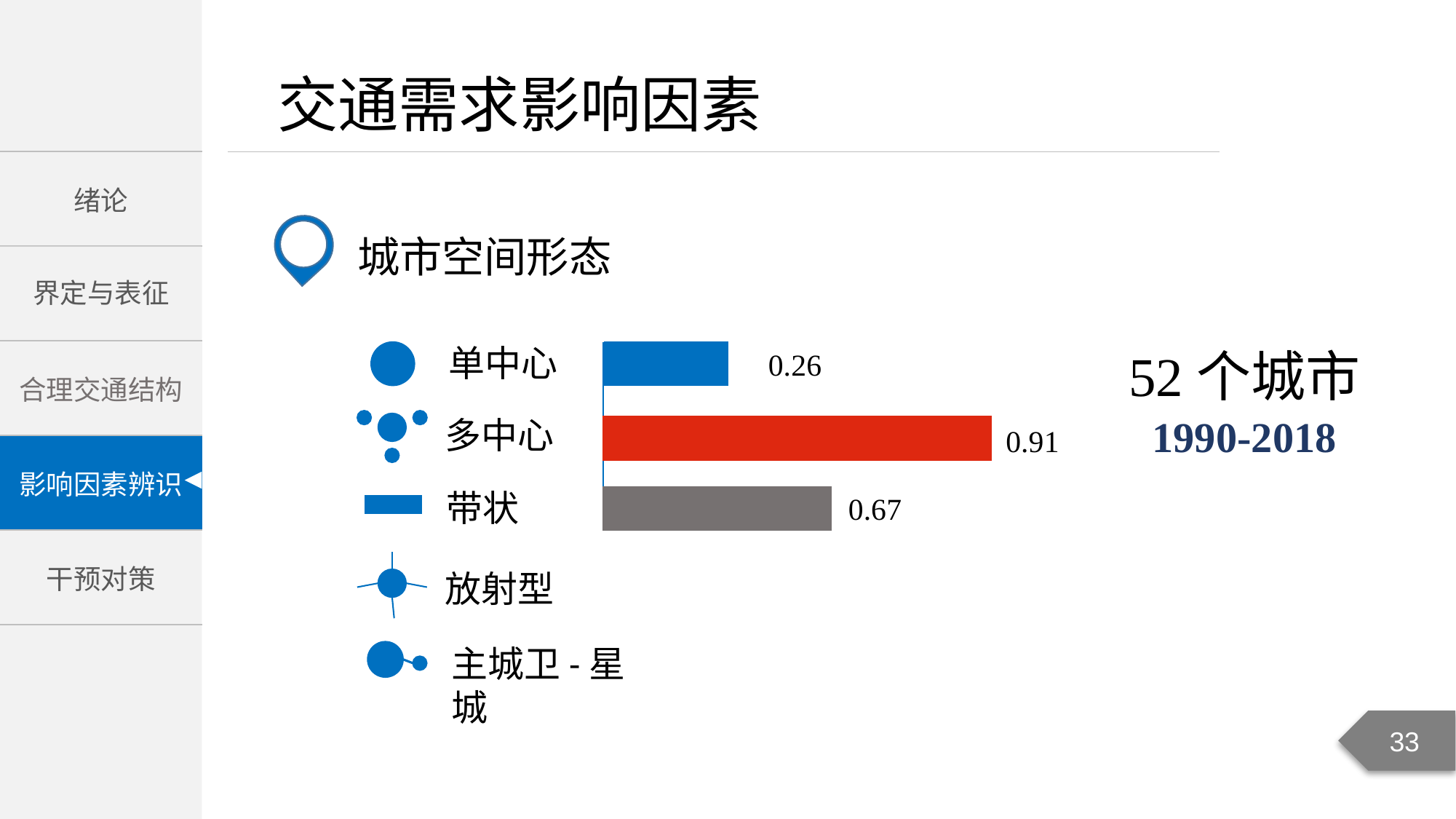

城市空间形态
单中心

52个城市
0.26

1990-2018
多中心

0.91

带状

0.67

放射型
主城卫-星城